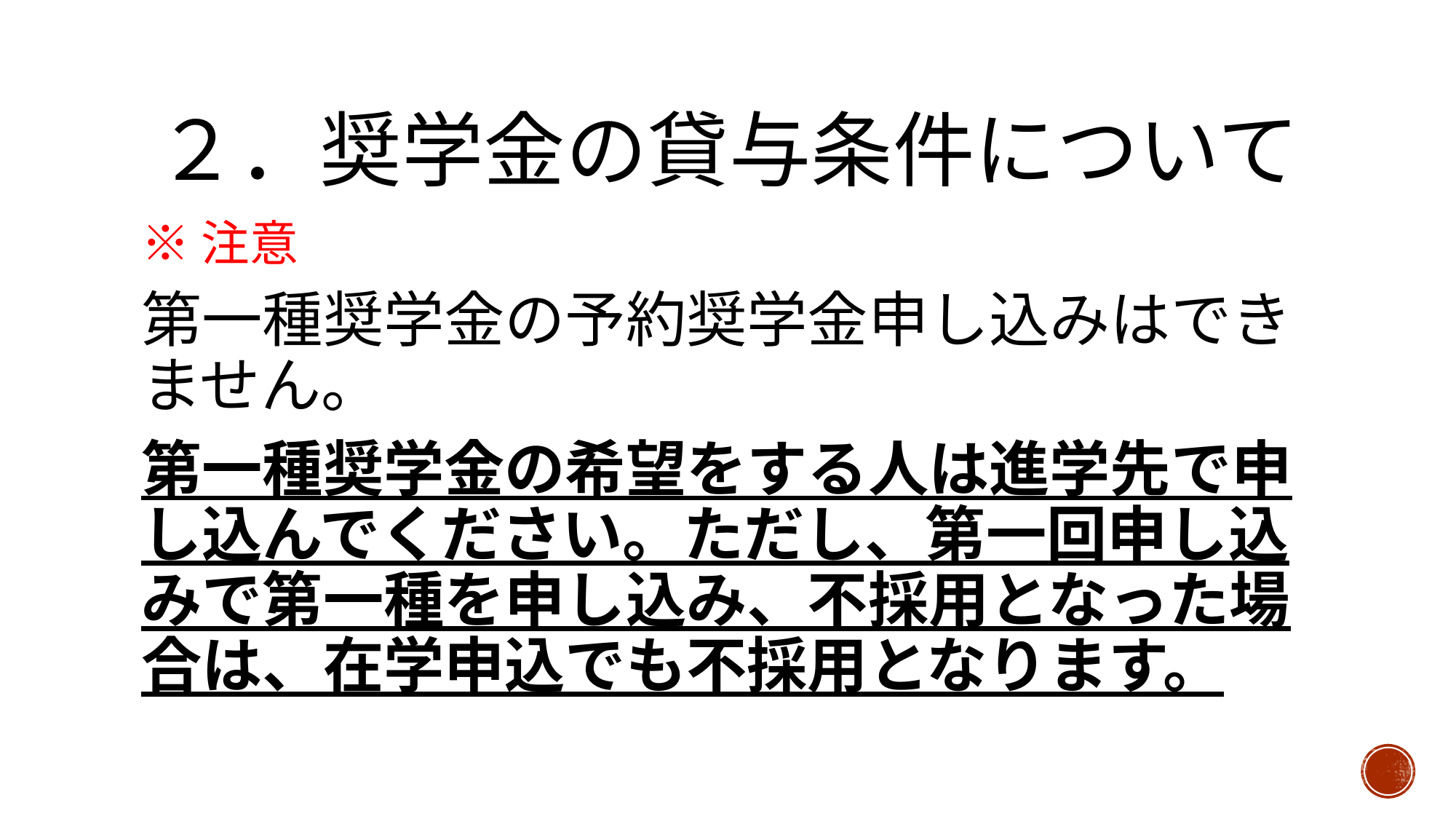

# ２．奨学金の貸与条件について
※注意
第一種奨学金の予約奨学金申し込みはできません。
第一種奨学金の希望をする人は進学先で申し込んでください。ただし、第一回申し込みで第一種を申し込み、不採用となった場合は、在学申込でも不採用となります。